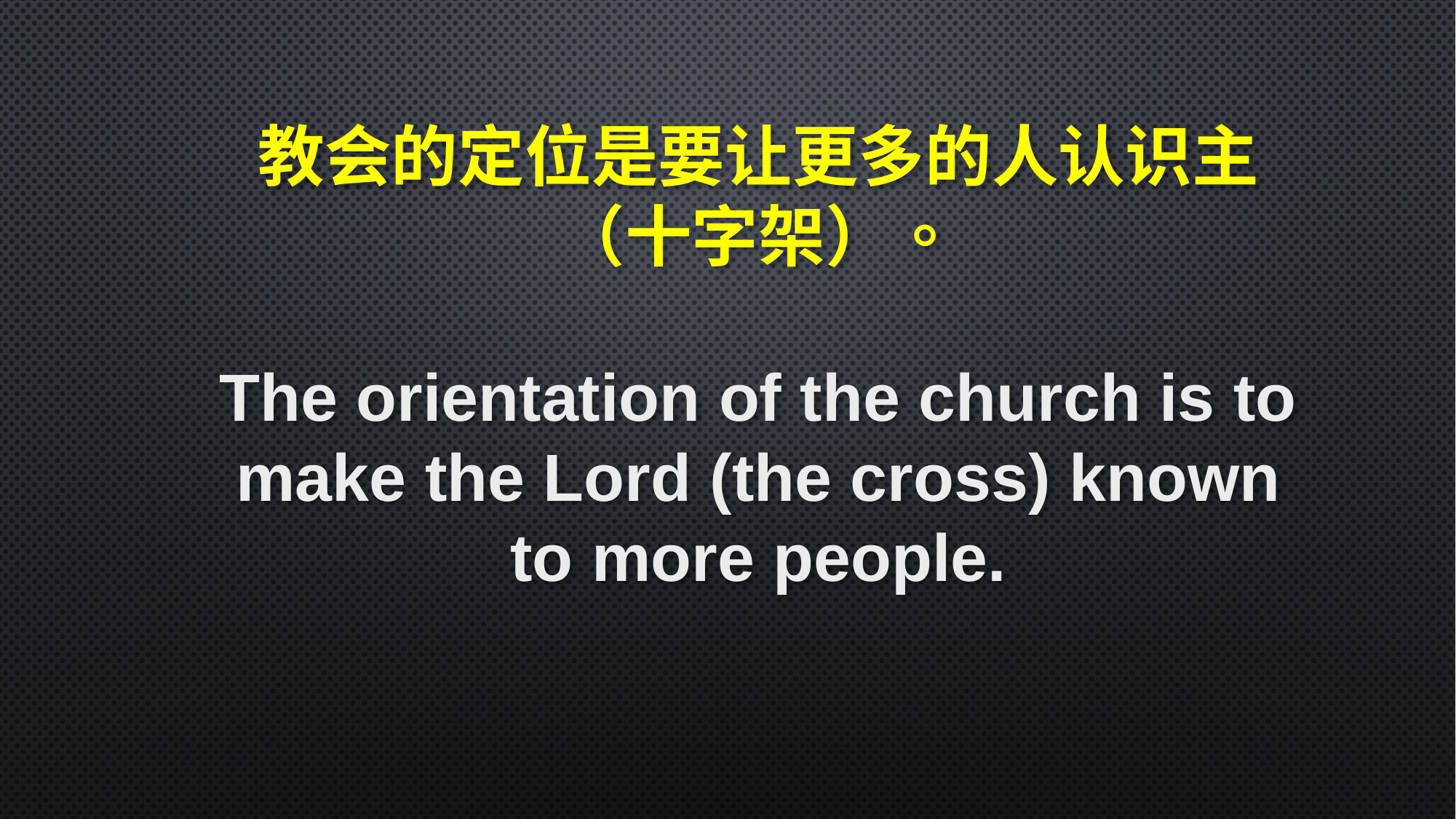

教会的定位是要让更多的人认识主（十字架）。

The orientation of the church is to make the Lord (the cross) known to more people.